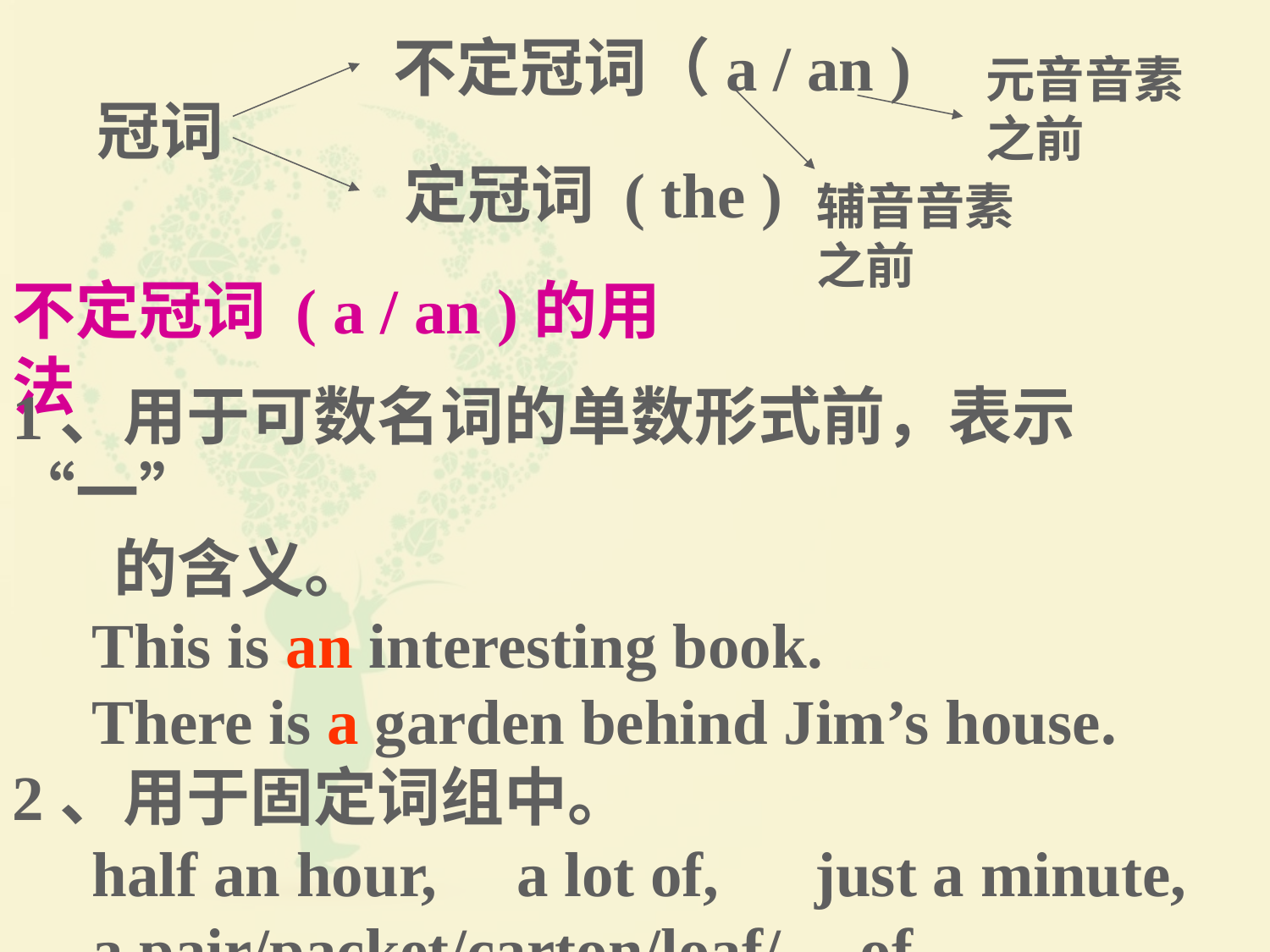

不定冠词（a / an )
元音音素之前

冠词

定冠词 ( the )
辅音音素之前
不定冠词 ( a / an )的用法
1、用于可数名词的单数形式前，表示“一”
      的含义。
     This is an interesting book.
     There is a garden behind Jim’s house.
2、用于固定词组中。
     half an hour,     a lot of,      just a minute,
     a pair/packet/carton/loaf/… of…